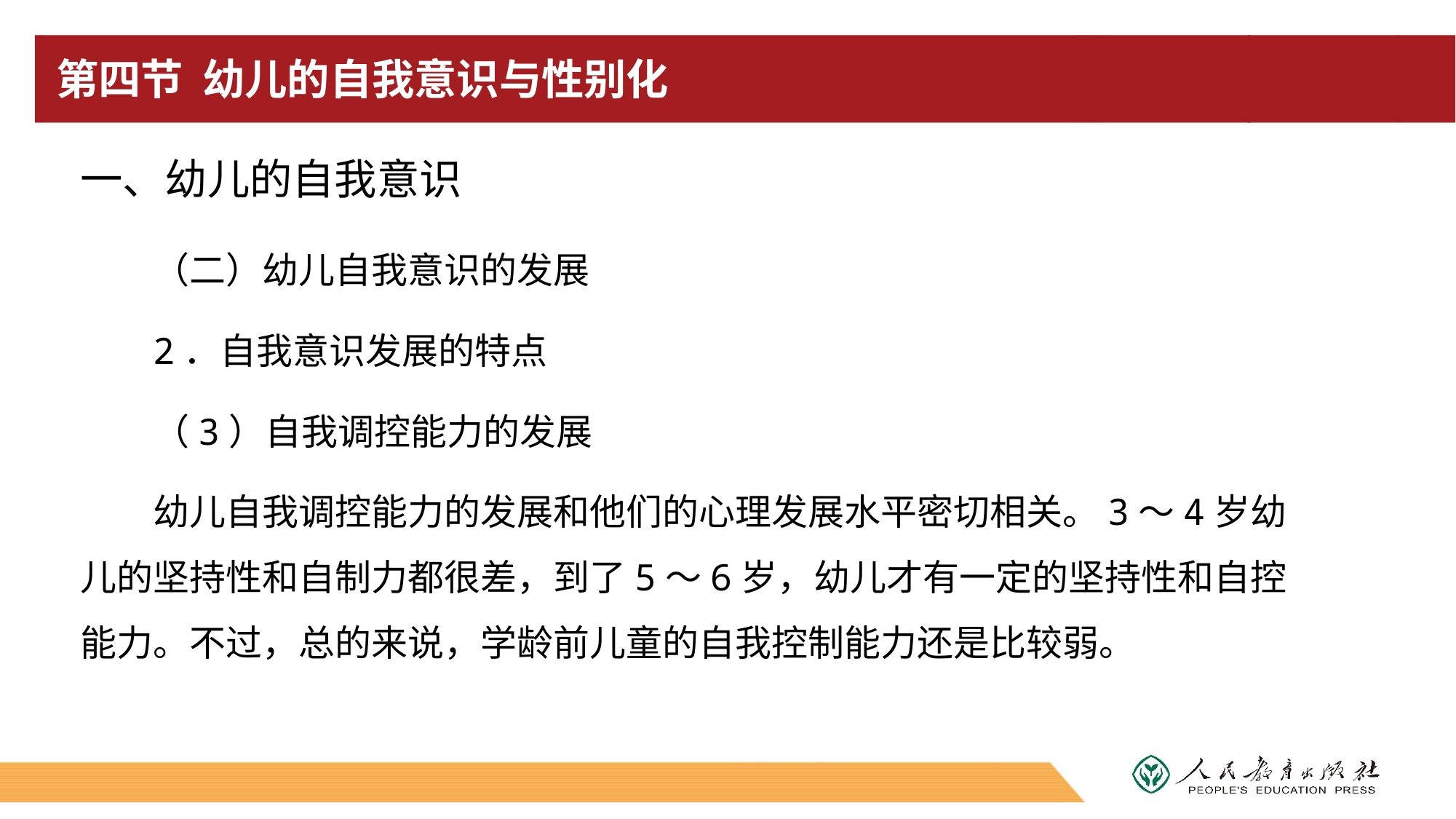

# 第四节  幼儿的自我意识与性别化
一、幼儿的自我意识
（二）幼儿自我意识的发展
2．自我意识发展的特点
（3）自我调控能力的发展
幼儿自我调控能力的发展和他们的心理发展水平密切相关。3～4岁幼儿的坚持性和自制力都很差，到了5～6岁，幼儿才有一定的坚持性和自控能力。不过，总的来说，学龄前儿童的自我控制能力还是比较弱。